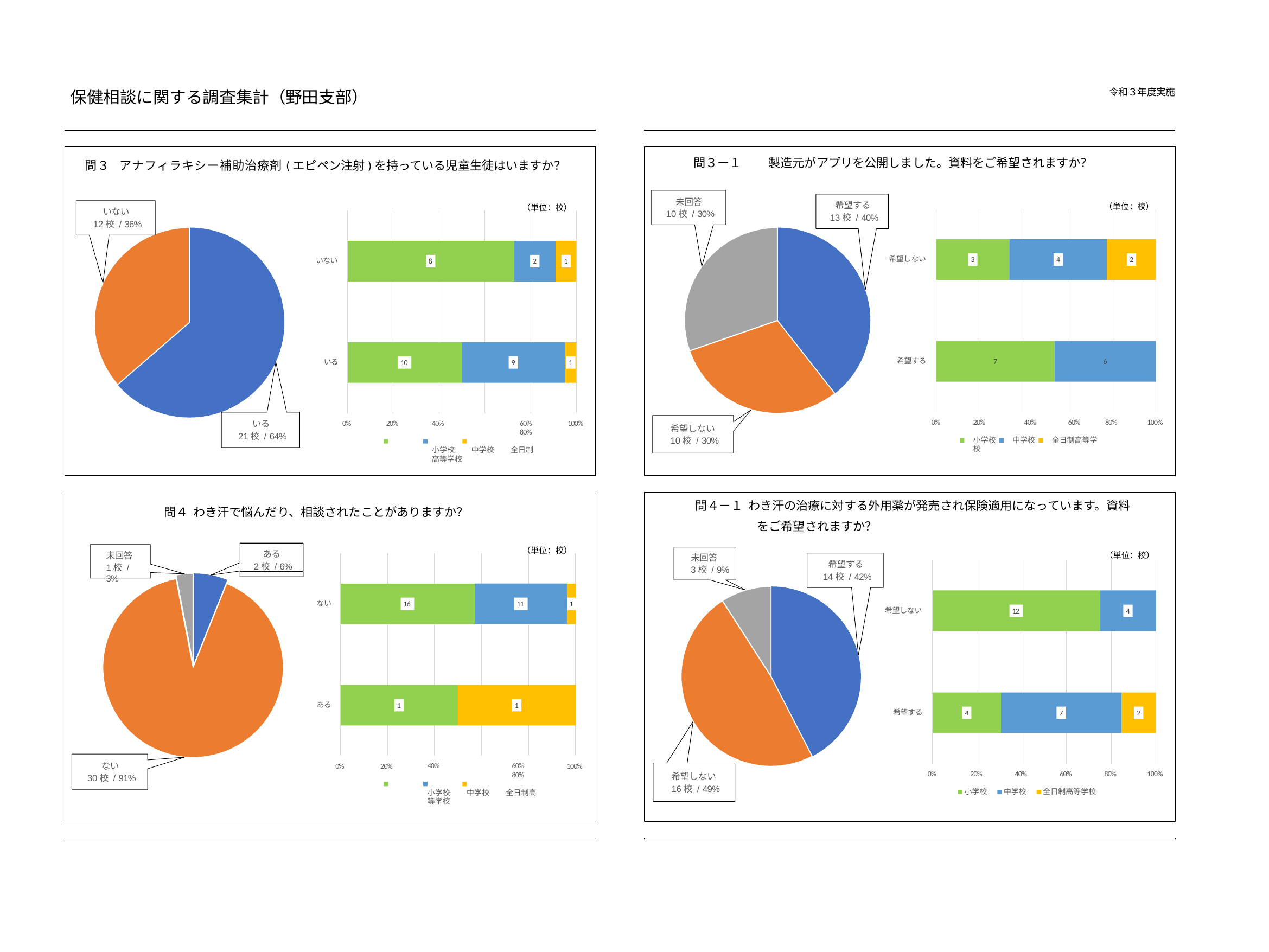

令和３年度実施
保健相談に関する調査集計（野田支部）

問３ー１
製造元がアプリを公開しました。資料をご希望されますか？
問３   アナフィラキシー補助治療剤(エピペン注射)を持っている児童生徒はいますか？

未回答
10校 / 30%

希望する
13校 / 40%
（単位：校）

（単位：校）
いない
12校 / 36%

希望しない
3
4
2

いない
8
2
1

希望する
7
6
いる
10
9
1

0%
80%
100%
20%	40%	60%
小学校	中学校	全日制高等学校
いる
21校 / 64%
0%
20%
100%
40%	60%	80%
小学校	中学校	全日制高等学校
希望しない
10校 / 30%

問４－１  わき汗の治療に対する外用薬が発売され保険適用になっています。資料をご希望されますか？

問４  わき汗で悩んだり、相談されたことがありますか？

ある
2校 / 6%
（単位：校）

未回答
1校 / 3%
（単位：校）
未回答
3校 / 9%

希望する
14校 / 42%

ない
16
11
1

希望しない
12
4

ある
1
1

希望する
4
7
2

ない
30校 / 91%
0%
20%
100%
40%	60%	80%
小学校	中学校	全日制高等学校
0%
20%	40%
60%
80%
100%
希望しない
16校 / 49%

小学校	中学校	全日制高等学校